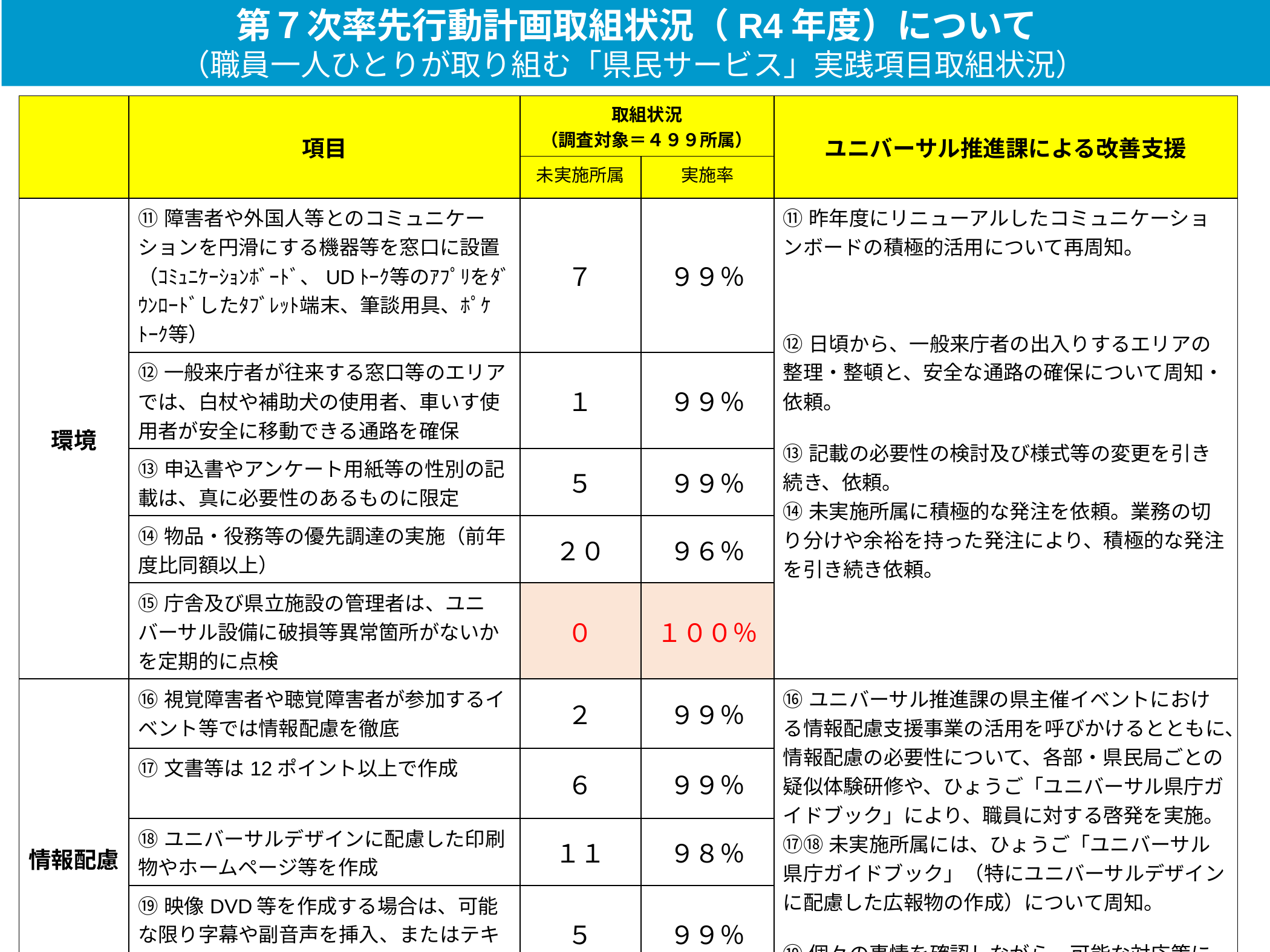

第７次率先行動計画取組状況（R4年度）について
　（職員一人ひとりが取り組む「県民サービス」実践項目取組状況）
|  | 項目 | 取組状況 （調査対象＝４９９所属） |  | ユニバーサル推進課による改善支援 |
| --- | --- | --- | --- | --- |
|  |  | 未実施所属 | 実施率 |  |
| 環境 | ⑪障害者や外国人等とのコミュニケーションを円滑にする機器等を窓口に設置（ｺﾐｭﾆｹｰｼｮﾝﾎﾞｰﾄﾞ、UDﾄｰｸ等のｱﾌﾟﾘをﾀﾞｳﾝﾛｰﾄﾞしたﾀﾌﾞﾚｯﾄ端末、筆談用具、ﾎﾟｹﾄｰｸ等） | ７ | ９９％ | ⑪昨年度にリニューアルしたコミュニケーションボードの積極的活用について再周知。 ⑫日頃から、一般来庁者の出入りするエリアの整理・整頓と、安全な通路の確保について周知・依頼。 ⑬記載の必要性の検討及び様式等の変更を引き続き、依頼。 ⑭未実施所属に積極的な発注を依頼。業務の切り分けや余裕を持った発注により、積極的な発注を引き続き依頼。 |
|  | ⑫一般来庁者が往来する窓口等のエリアでは、白杖や補助犬の使用者、車いす使用者が安全に移動できる通路を確保 | １ | ９９％ |  |
|  | ⑬申込書やアンケート用紙等の性別の記載は、真に必要性のあるものに限定 | ５ | ９９％ |  |
|  | ⑭物品・役務等の優先調達の実施（前年度比同額以上） | ２０ | ９６％ |  |
|  | ⑮庁舎及び県立施設の管理者は、ユニバーサル設備に破損等異常箇所がないかを定期的に点検 | ０ | １００％ |  |
| 情報配慮 | ⑯視覚障害者や聴覚障害者が参加するイベント等では情報配慮を徹底 | ２ | ９９％ | ⑯ユニバーサル推進課の県主催イベントにおける情報配慮支援事業の活用を呼びかけるとともに、情報配慮の必要性について、各部・県民局ごとの疑似体験研修や、ひょうご「ユニバーサル県庁ガイドブック」により、職員に対する啓発を実施。 ⑰⑱未実施所属には、ひょうご「ユニバーサル県庁ガイドブック」（特にユニバーサルデザインに配慮した広報物の作成）について周知。 ⑲個々の事情を確認しながら、可能な対応策について相談に対応し、助言及び支援。 |
|  | ⑰文書等は12ポイント以上で作成 | ６ | ９９％ |  |
|  | ⑱ユニバーサルデザインに配慮した印刷物やホームページ等を作成 | １１ | ９８％ |  |
|  | ⑲映像DVD等を作成する場合は、可能な限り字幕や副音声を挿入、またはテキストブックを作成 | ５ | ９９％ |  |
|  | ⑳通知文書や印刷物等にＦＡＸ番号やメールアドレスを記載 | ０ | １００％ |  |